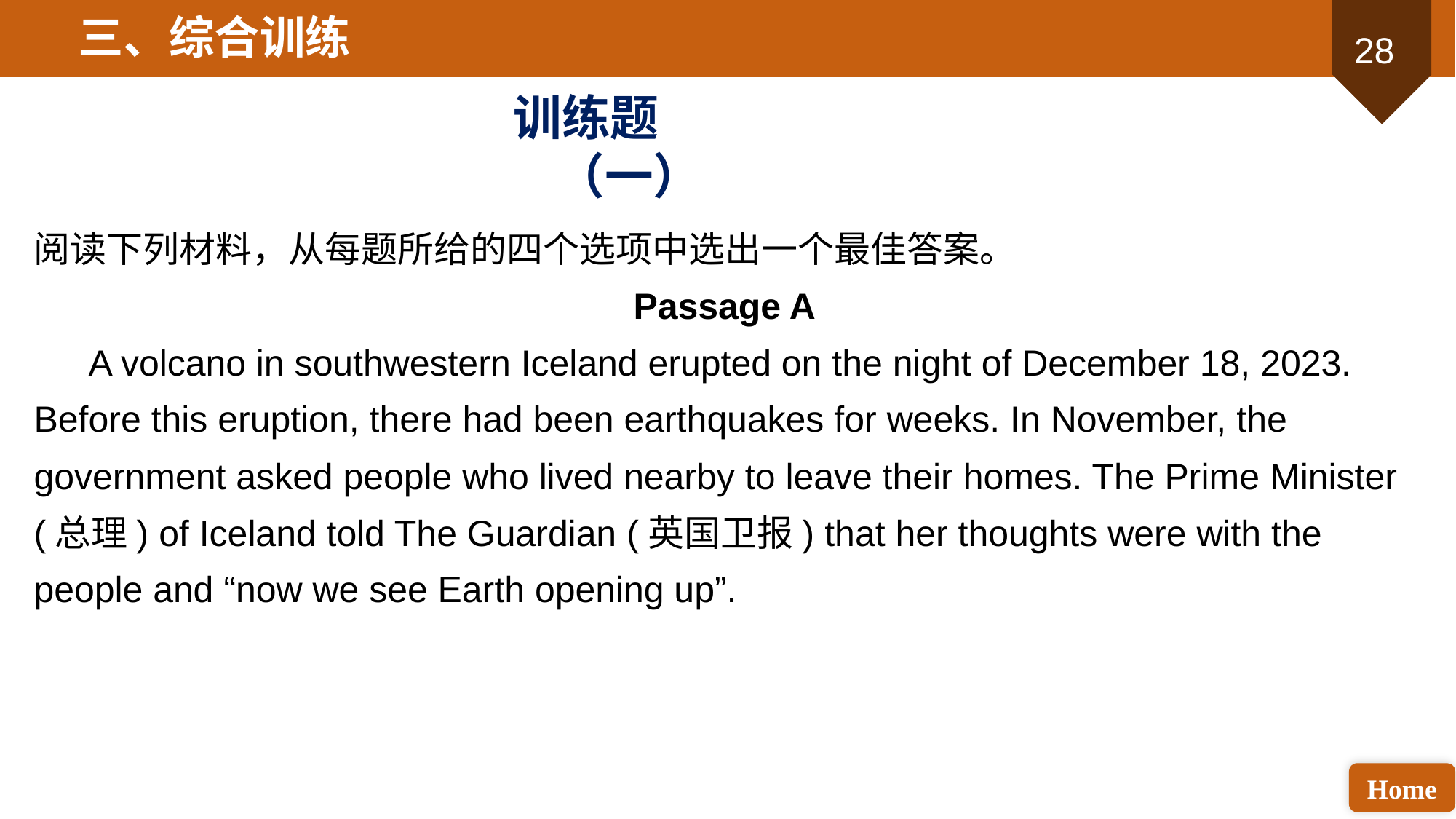

三、综合训练
训练题（一）
阅读下列材料，从每题所给的四个选项中选出一个最佳答案。
Passage A
A volcano in southwestern Iceland erupted on the night of December 18, 2023. Before this eruption, there had been earthquakes for weeks. In November, the government asked people who lived nearby to leave their homes. The Prime Minister (总理) of Iceland told The Guardian (英国卫报) that her thoughts were with the people and “now we see Earth opening up”.